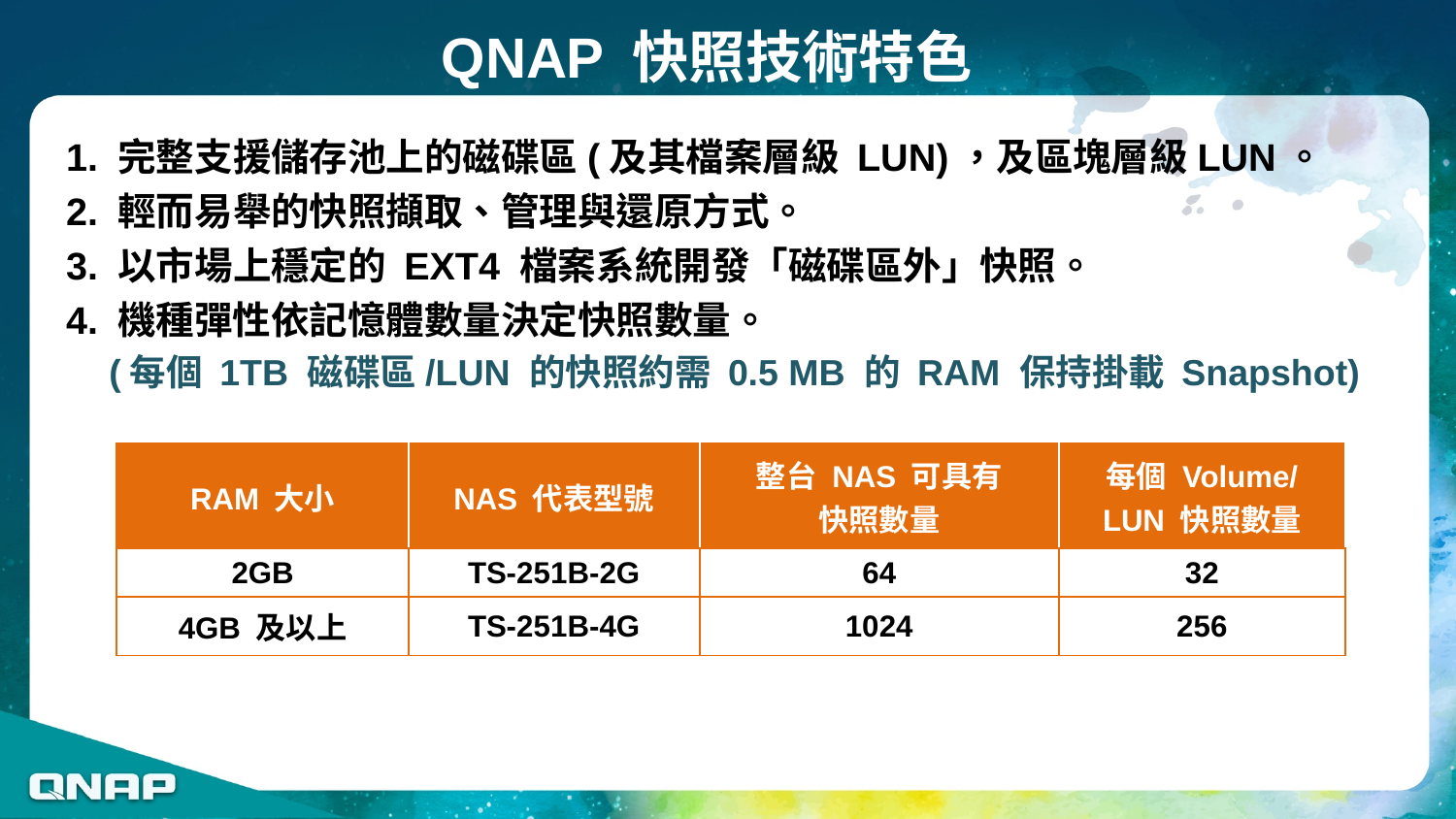

# QNAP 快照技術特色
1. 完整支援儲存池上的磁碟區(及其檔案層級 LUN)，及區塊層級LUN。
2. 輕而易舉的快照擷取、管理與還原方式。
3. 以市場上穩定的 EXT4 檔案系統開發「磁碟區外」快照。
4. 機種彈性依記憶體數量決定快照數量。
(每個 1TB 磁碟區/LUN 的快照約需 0.5 MB 的 RAM 保持掛載 Snapshot)
| RAM 大小 | NAS 代表型號 | 整台 NAS 可具有 快照數量 | 每個 Volume/ LUN 快照數量 |
| --- | --- | --- | --- |
| 2GB | TS-251B-2G | 64 | 32 |
| 4GB 及以上 | TS-251B-4G | 1024 | 256 |